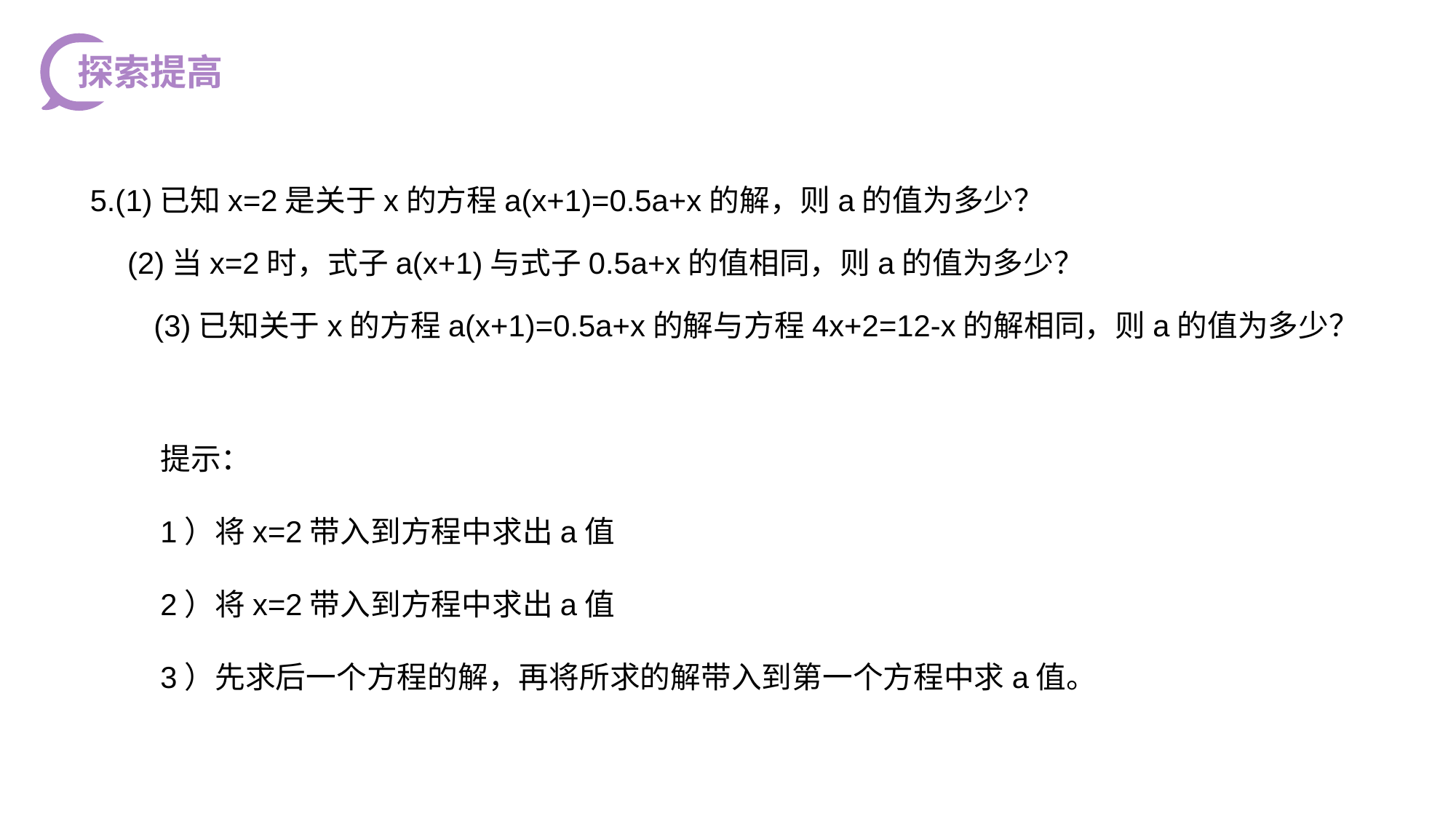

探索提高
5.(1)已知x=2是关于x的方程a(x+1)=0.5a+x的解，则a的值为多少？
(2)当x=2时，式子a(x+1)与式子0.5a+x的值相同，则a的值为多少？
(3)已知关于x的方程a(x+1)=0.5a+x的解与方程4x+2=12-x的解相同，则a的值为多少？
提示：
1）将x=2带入到方程中求出a值
2）将x=2带入到方程中求出a值
3）先求后一个方程的解，再将所求的解带入到第一个方程中求a值。